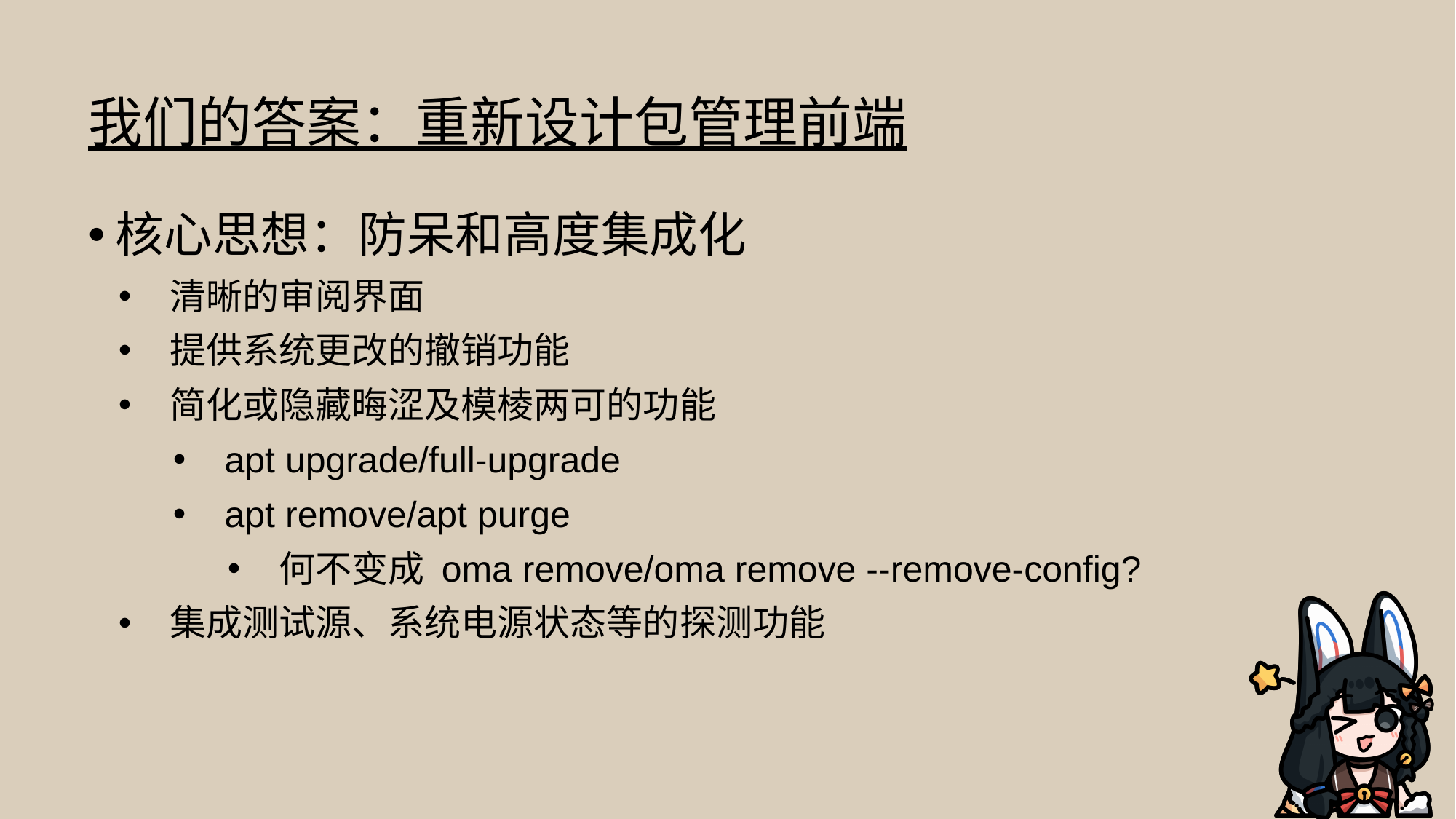

# 我们的答案：重新设计包管理前端
核心思想：防呆和高度集成化
清晰的审阅界面
提供系统更改的撤销功能
简化或隐藏晦涩及模棱两可的功能
apt upgrade/full-upgrade
apt remove/apt purge
何不变成 oma remove/oma remove --remove-config?
集成测试源、系统电源状态等的探测功能